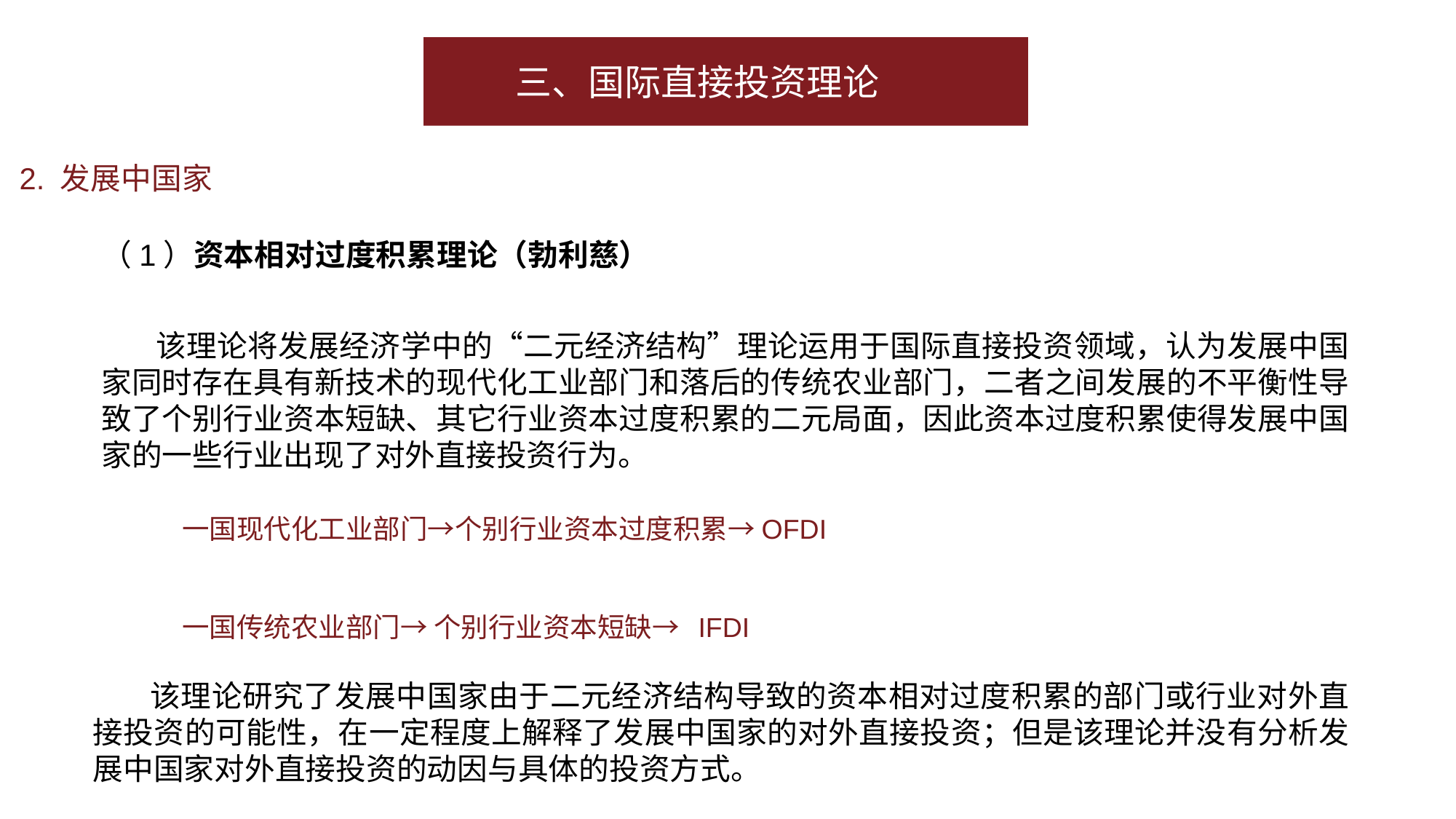

三、国际直接投资理论
2. 发展中国家
（1）资本相对过度积累理论（勃利慈）

该理论将发展经济学中的“二元经济结构”理论运用于国际直接投资领域，认为发展中国家同时存在具有新技术的现代化工业部门和落后的传统农业部门，二者之间发展的不平衡性导致了个别行业资本短缺、其它行业资本过度积累的二元局面，因此资本过度积累使得发展中国家的一些行业出现了对外直接投资行为。
一国现代化工业部门→个别行业资本过度积累→OFDI

一国传统农业部门→ 个别行业资本短缺→  IFDI

       该理论研究了发展中国家由于二元经济结构导致的资本相对过度积累的部门或行业对外直接投资的可能性，在一定程度上解释了发展中国家的对外直接投资；但是该理论并没有分析发展中国家对外直接投资的动因与具体的投资方式。